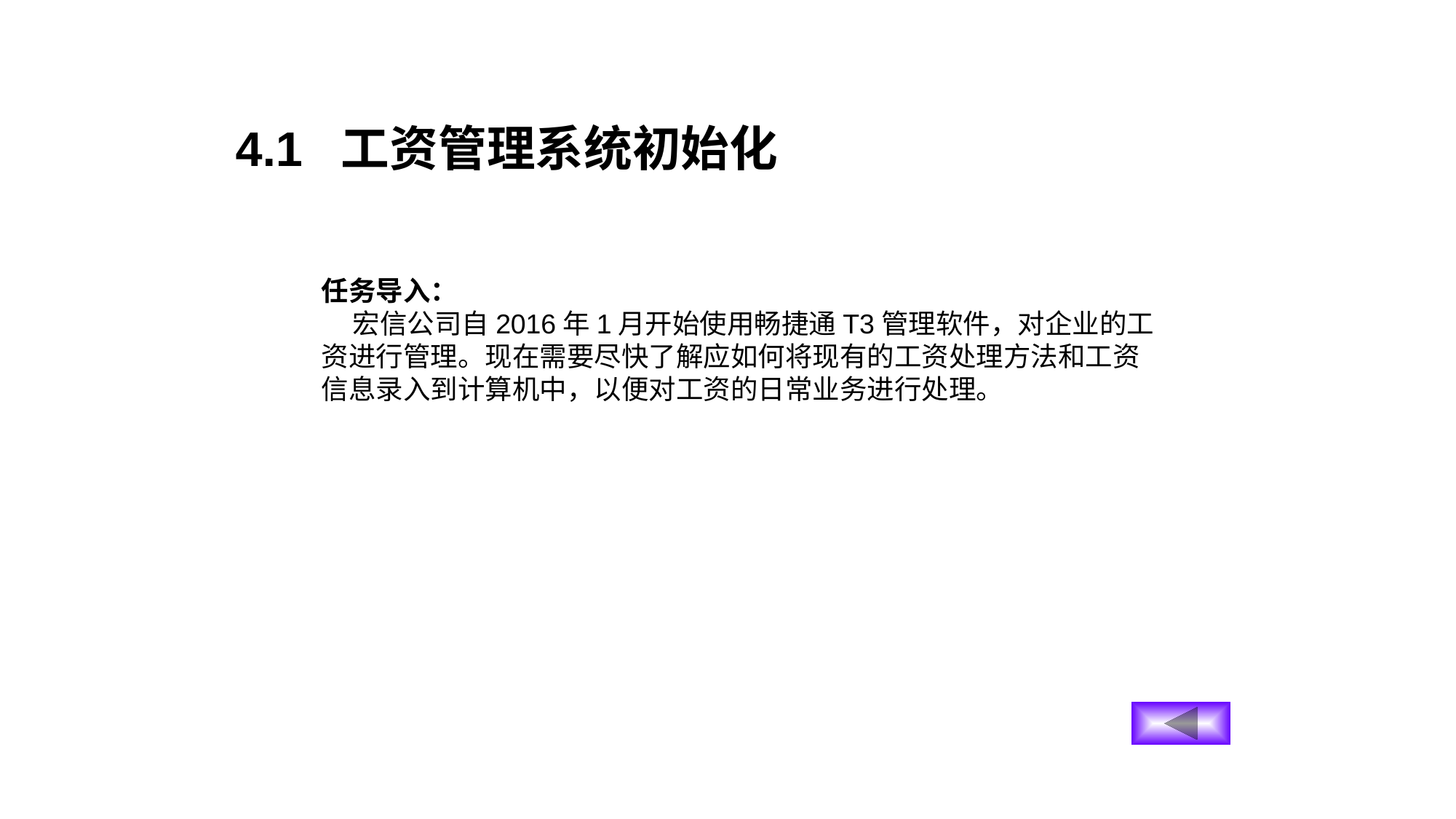

4.1  工资管理系统初始化
任务导入：
    宏信公司自2016年1月开始使用畅捷通T3管理软件，对企业的工资进行管理。现在需要尽快了解应如何将现有的工资处理方法和工资信息录入到计算机中，以便对工资的日常业务进行处理。